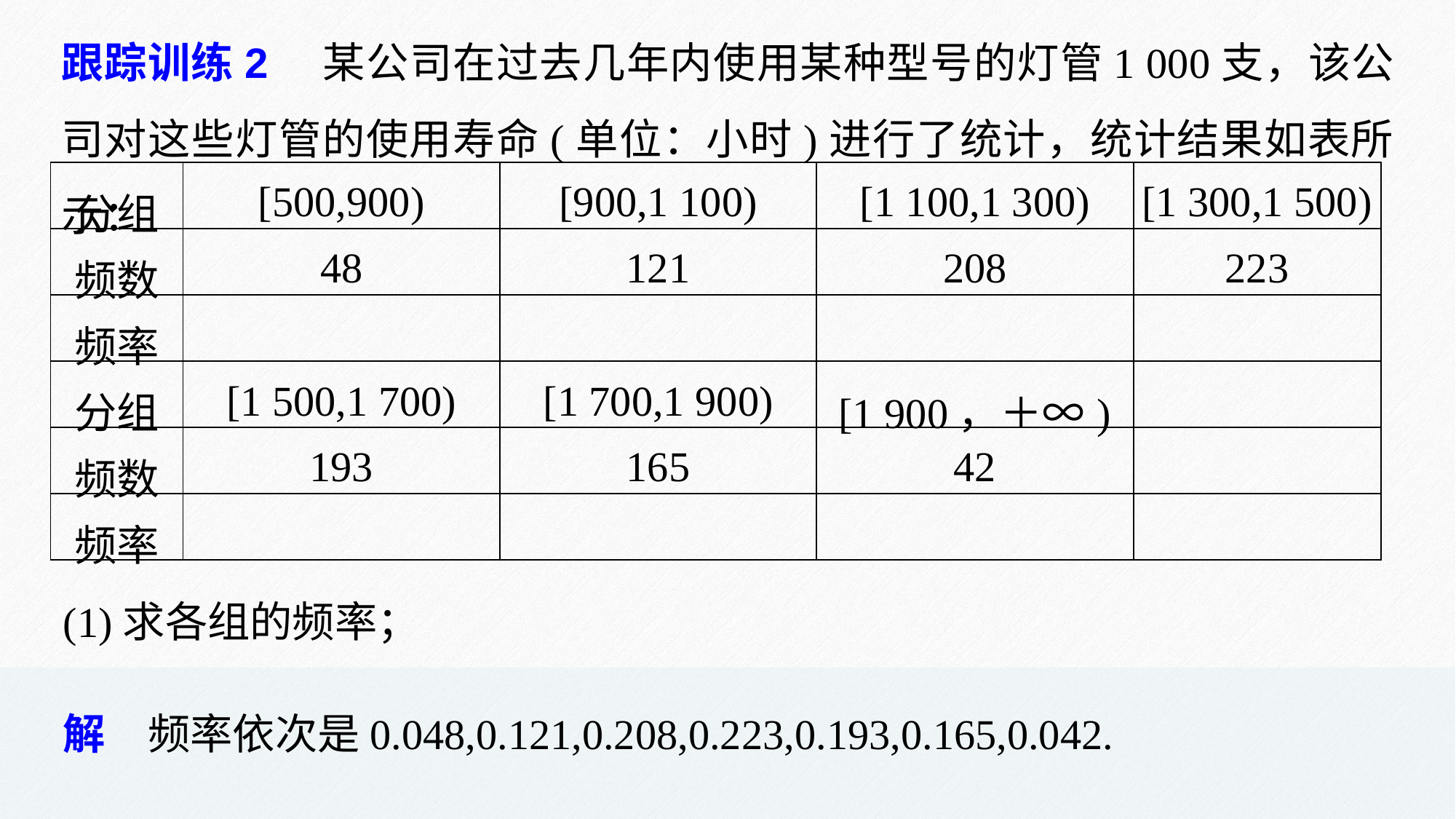

跟踪训练2　某公司在过去几年内使用某种型号的灯管1 000支，该公司对这些灯管的使用寿命(单位：小时)进行了统计，统计结果如表所示：
| 分组 | [500,900) | [900,1 100) | [1 100,1 300) | [1 300,1 500) |
| --- | --- | --- | --- | --- |
| 频数 | 48 | 121 | 208 | 223 |
| 频率 |  |  |  |  |
| 分组 | [1 500,1 700) | [1 700,1 900) | [1 900，＋∞) |  |
| 频数 | 193 | 165 | 42 |  |
| 频率 |  |  |  |  |
(1)求各组的频率；
解　频率依次是0.048,0.121,0.208,0.223,0.193,0.165,0.042.